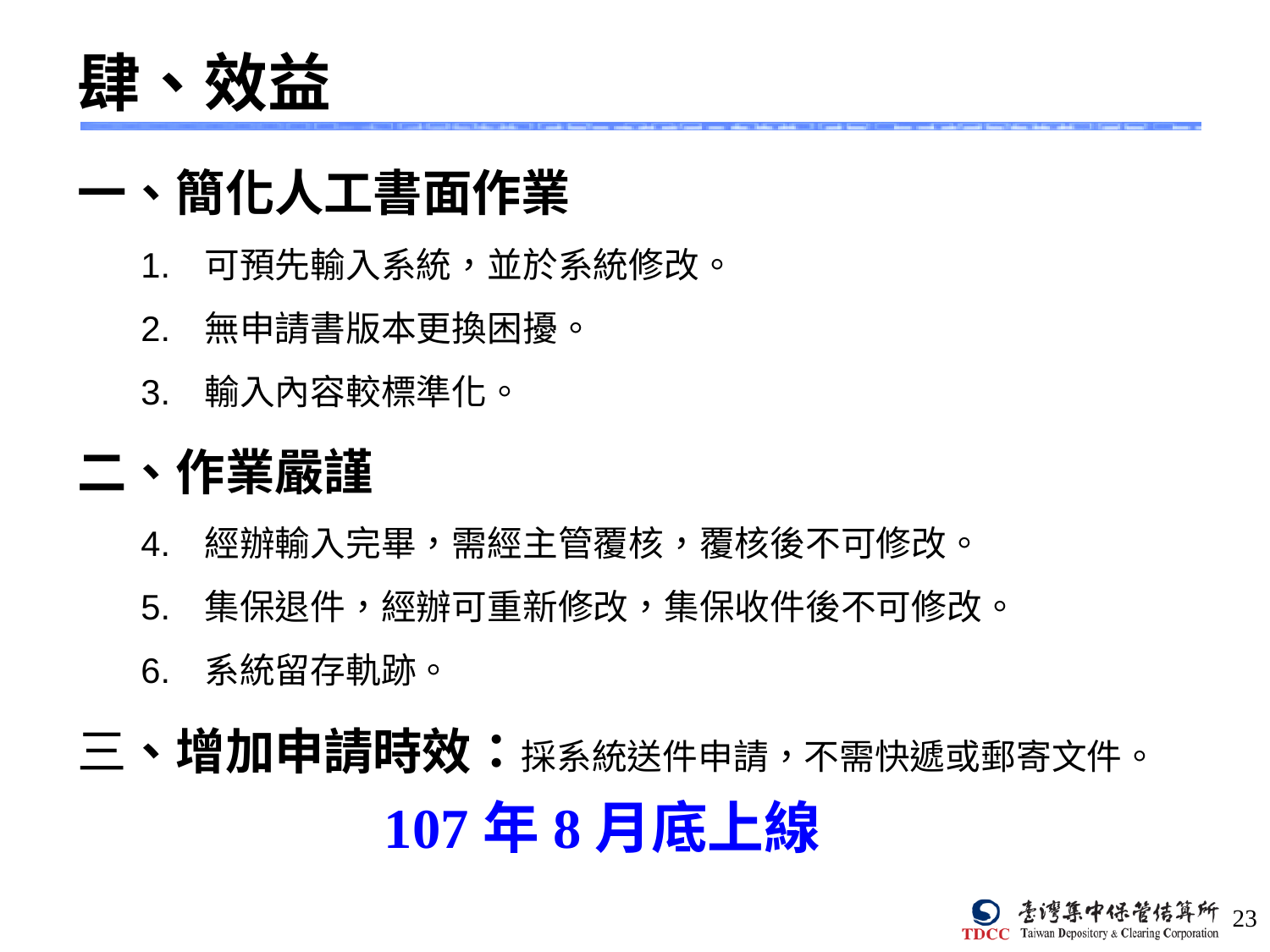

肆、效益
一、簡化人工書面作業
可預先輸入系統，並於系統修改。
無申請書版本更換困擾。
輸入內容較標準化。
二、作業嚴謹
經辦輸入完畢，需經主管覆核，覆核後不可修改。
集保退件，經辦可重新修改，集保收件後不可修改。
系統留存軌跡。
三、增加申請時效：採系統送件申請，不需快遞或郵寄文件。

107年8月底上線